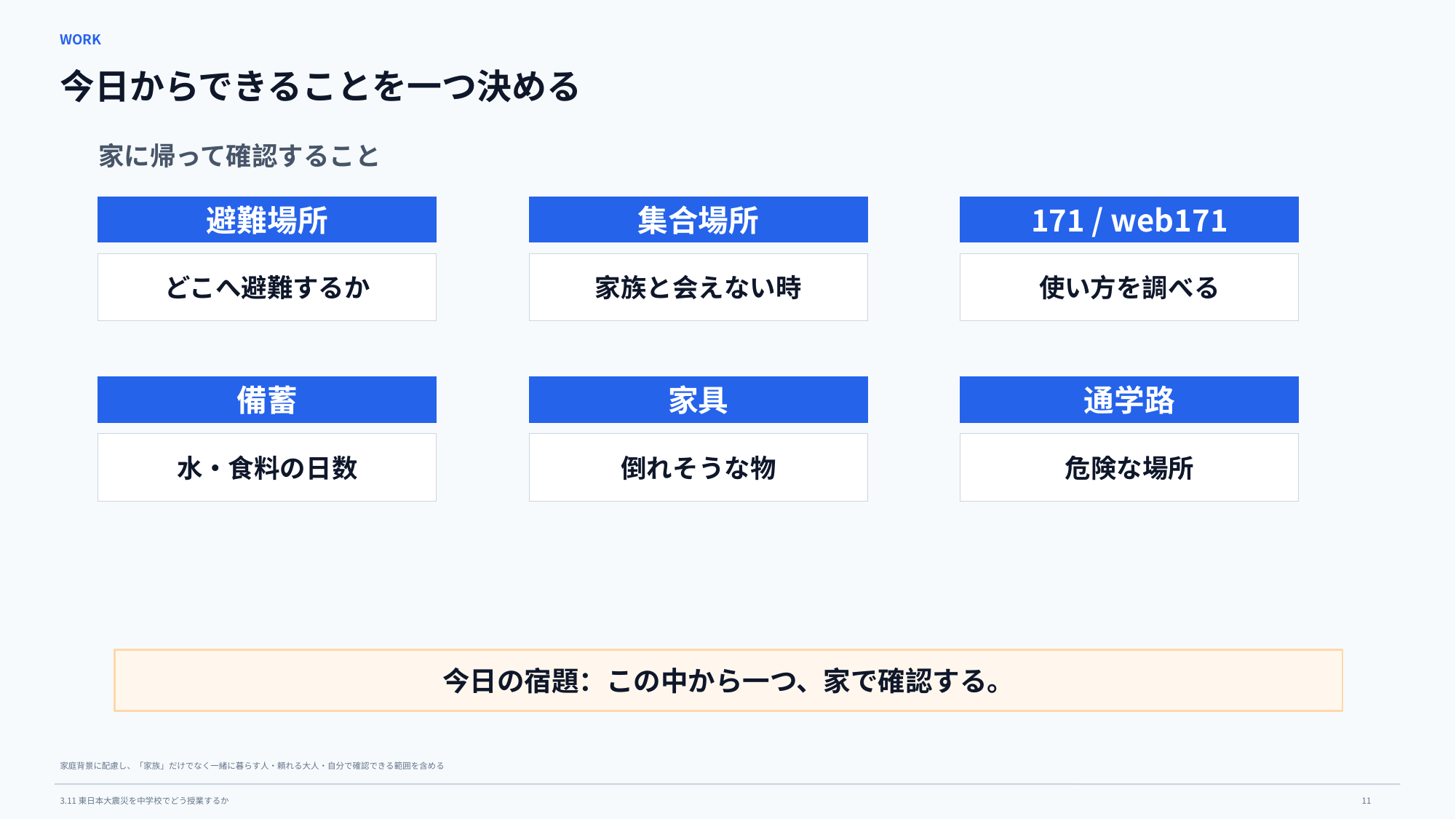

WORK
今日からできることを一つ決める
家に帰って確認すること
避難場所
集合場所
171 / web171
どこへ避難するか
家族と会えない時
使い方を調べる
備蓄
家具
通学路
水・食料の日数
倒れそうな物
危険な場所
今日の宿題：この中から一つ、家で確認する。
家庭背景に配慮し、「家族」だけでなく一緒に暮らす人・頼れる大人・自分で確認できる範囲を含める
11